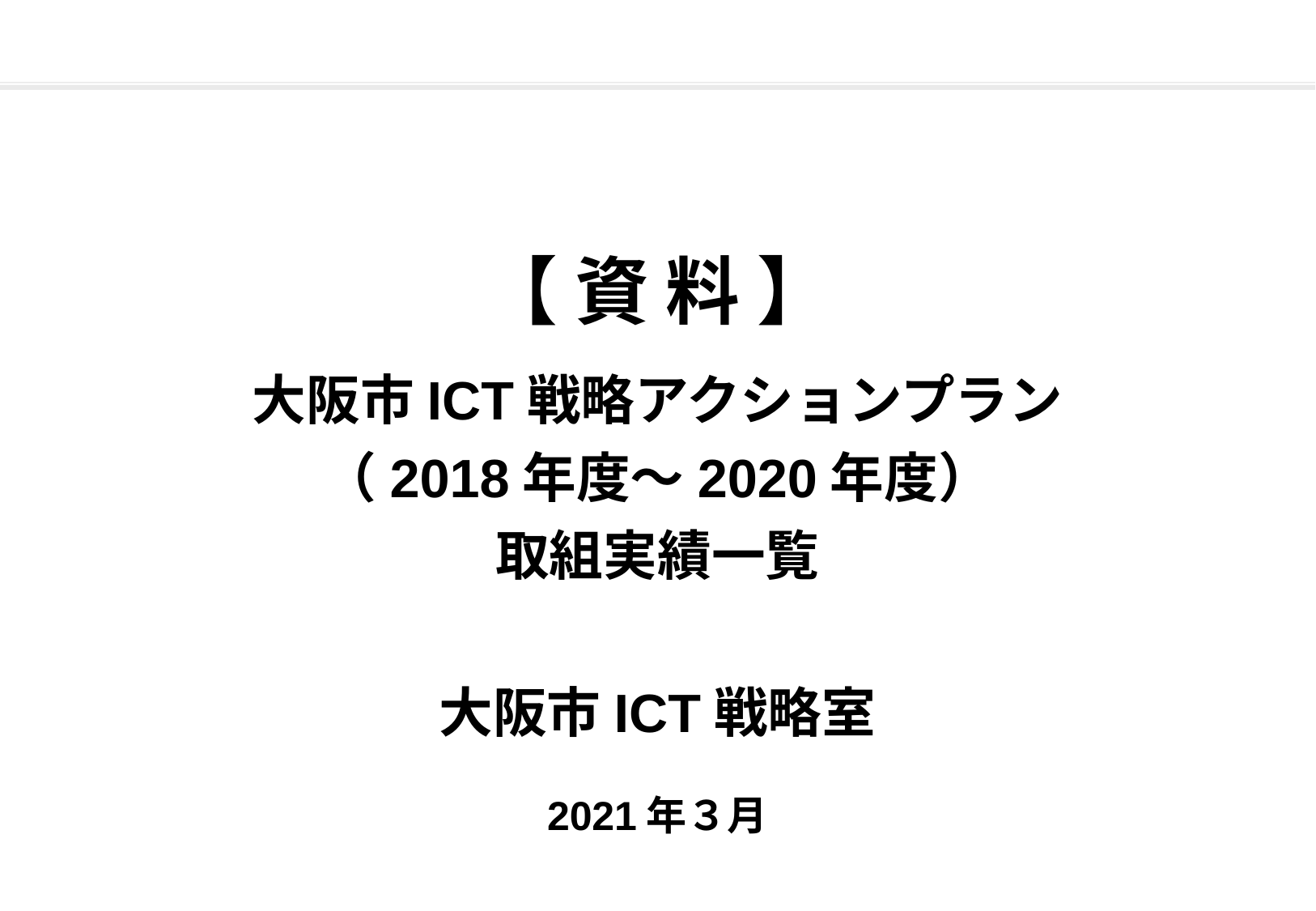

# 【 資 料 】 大阪市ICT戦略アクションプラン （2018年度～2020年度） 取組実績一覧
大阪市ICT戦略室
2021年３月